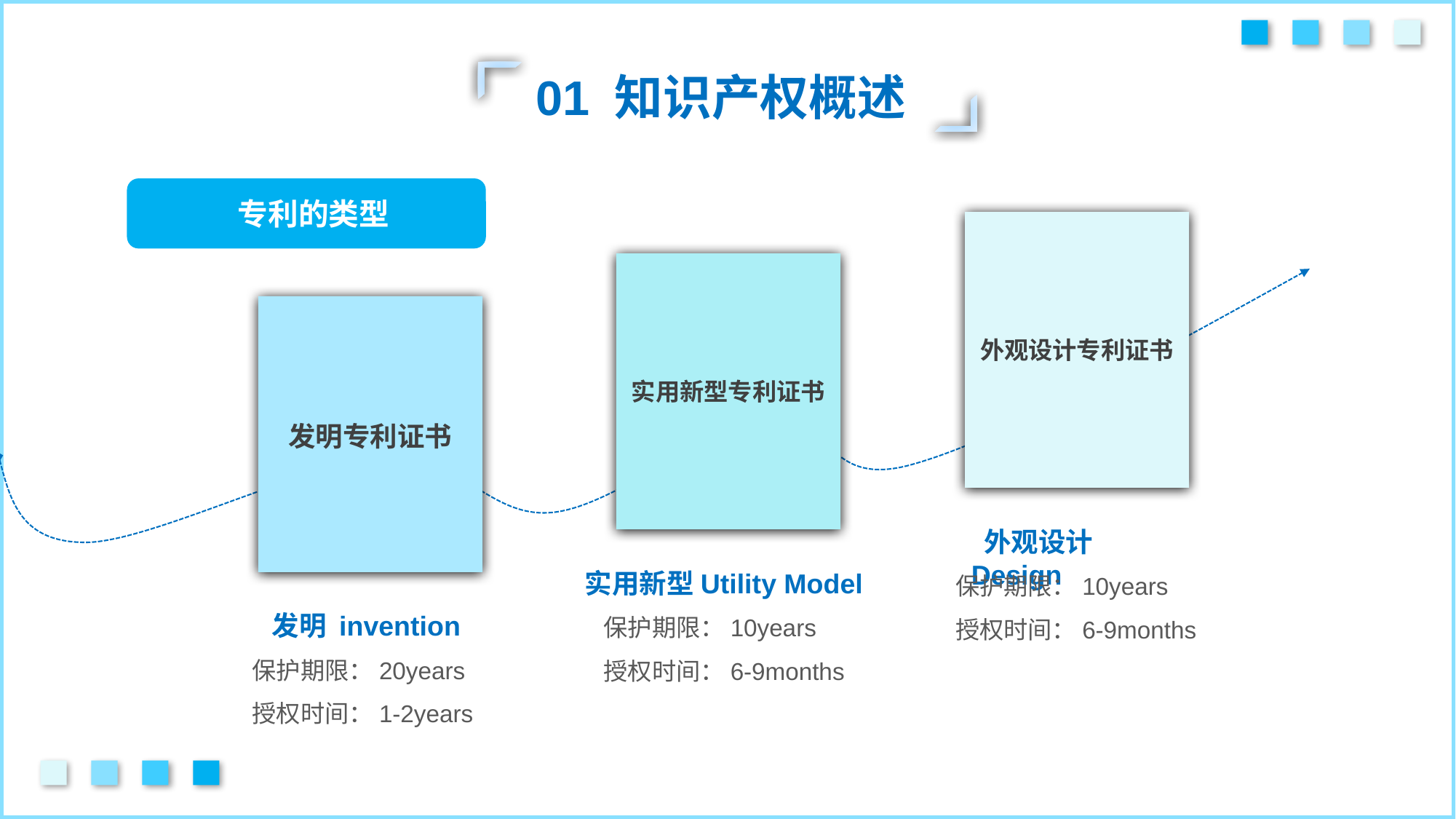

01 知识产权概述

 专利的类型

外观设计专利证书

实用新型专利证书

发明专利证书
 外观设计Design
保护期限：10years
授权时间：6-9months
实用新型Utility Model
保护期限：10years
授权时间：6-9months
发明 invention
保护期限：20years
授权时间：1-2years